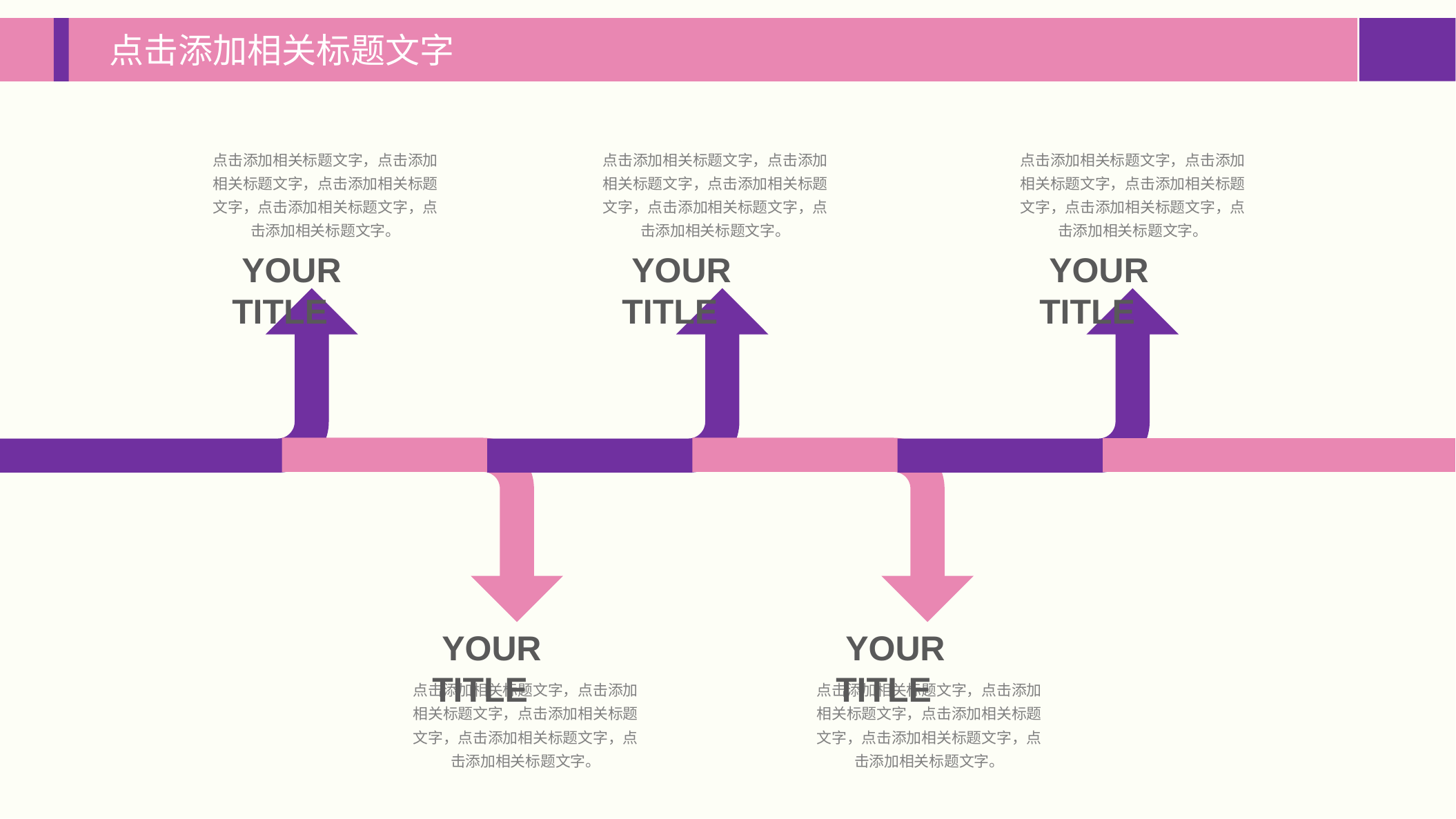

点击添加相关标题文字
点击添加相关标题文字，点击添加相关标题文字，点击添加相关标题文字，点击添加相关标题文字，点击添加相关标题文字。
点击添加相关标题文字，点击添加相关标题文字，点击添加相关标题文字，点击添加相关标题文字，点击添加相关标题文字。
点击添加相关标题文字，点击添加相关标题文字，点击添加相关标题文字，点击添加相关标题文字，点击添加相关标题文字。
 YOUR TITLE
 YOUR TITLE
 YOUR TITLE

 YOUR TITLE
 YOUR TITLE
点击添加相关标题文字，点击添加相关标题文字，点击添加相关标题文字，点击添加相关标题文字，点击添加相关标题文字。
点击添加相关标题文字，点击添加相关标题文字，点击添加相关标题文字，点击添加相关标题文字，点击添加相关标题文字。